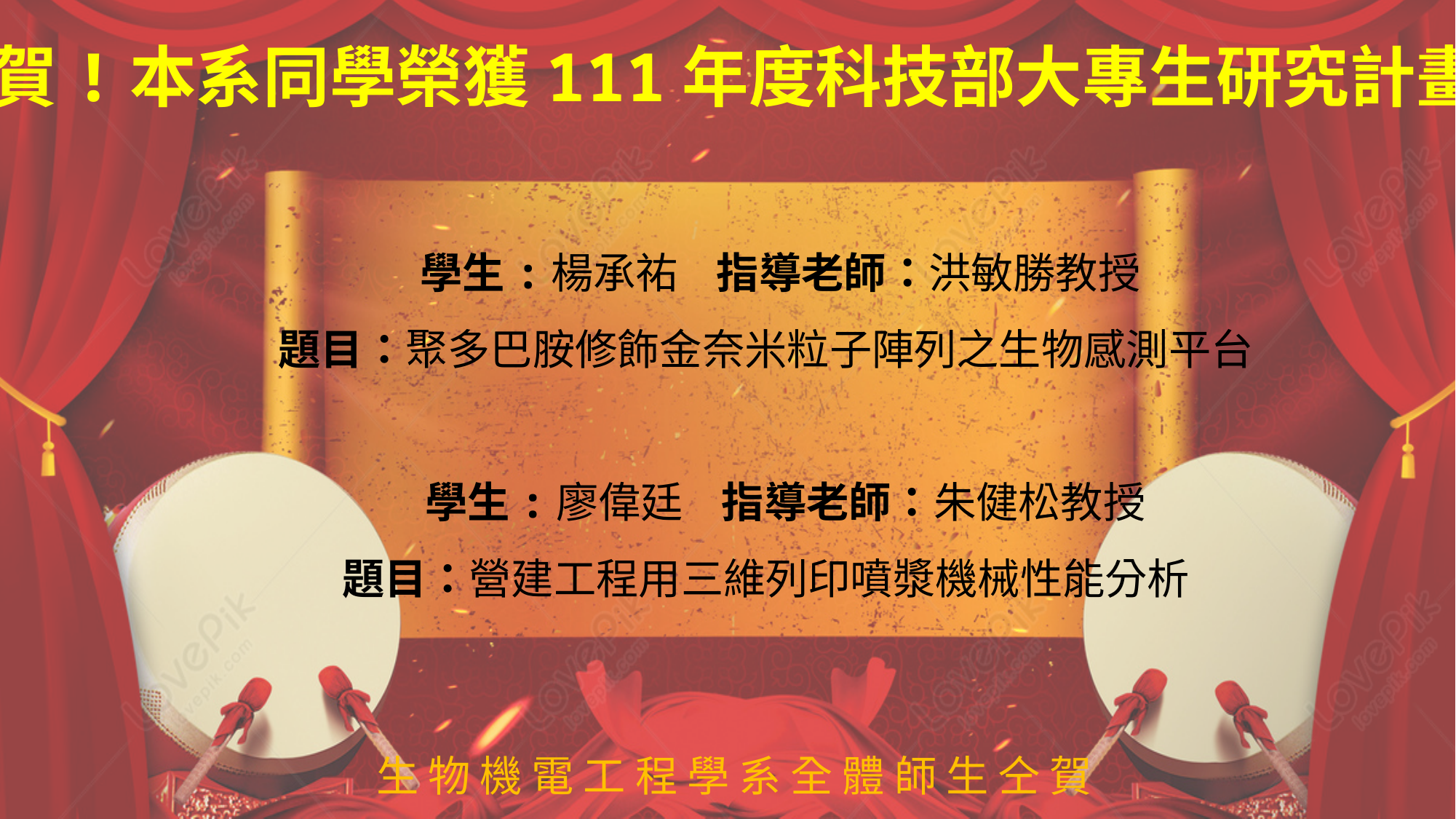

賀!本系同學榮獲111年度科技部大專生研究計畫
  學生:楊承祐    指導老師：洪敏勝教授
題目：聚多巴胺修飾金奈米粒子陣列之生物感測平台

   學生:廖偉廷    指導老師：朱健松教授
題目：營建工程用三維列印噴漿機械性能分析
生 物 機 電 工 程 學 系 全 體 師 生 仝 賀